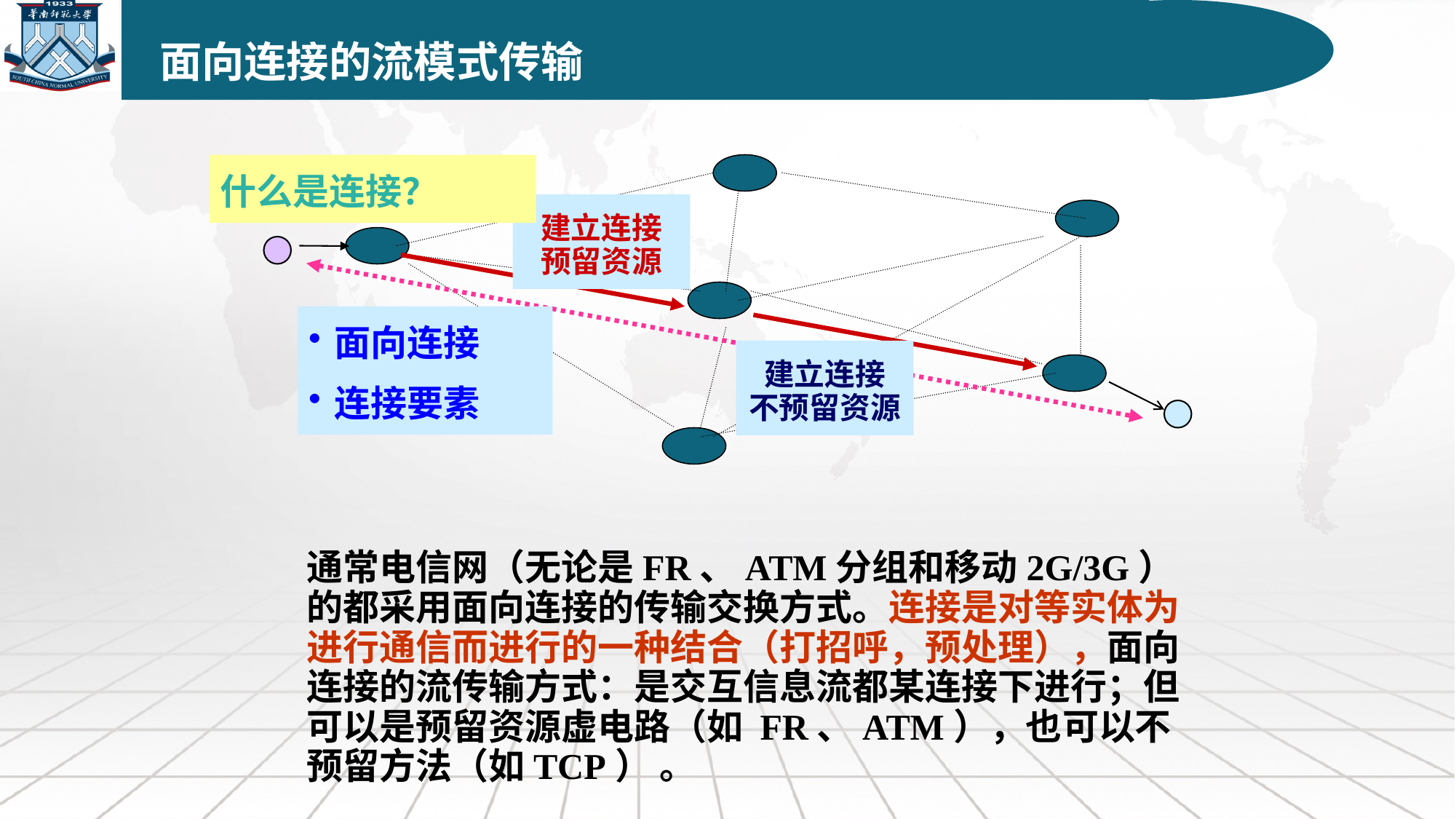

什么是连接？对等实体为进行通信而进行的一种结合。
面向连接要素：连接建立、数据通信和连接释放三阶段。

面向连接的流模式传输

什么是连接？

建立连接
预留资源

面向连接

建立连接
不预留资源

连接要素

     通常电信网（无论是FR、ATM分组和移动2G/3G）的都采用面向连接的传输交换方式。连接是对等实体为进行通信而进行的一种结合（打招呼，预处理），面向连接的流传输方式：是交互信息流都某连接下进行；但可以是预留资源虚电路（如 FR、ATM），也可以不预留方法（如TCP） 。